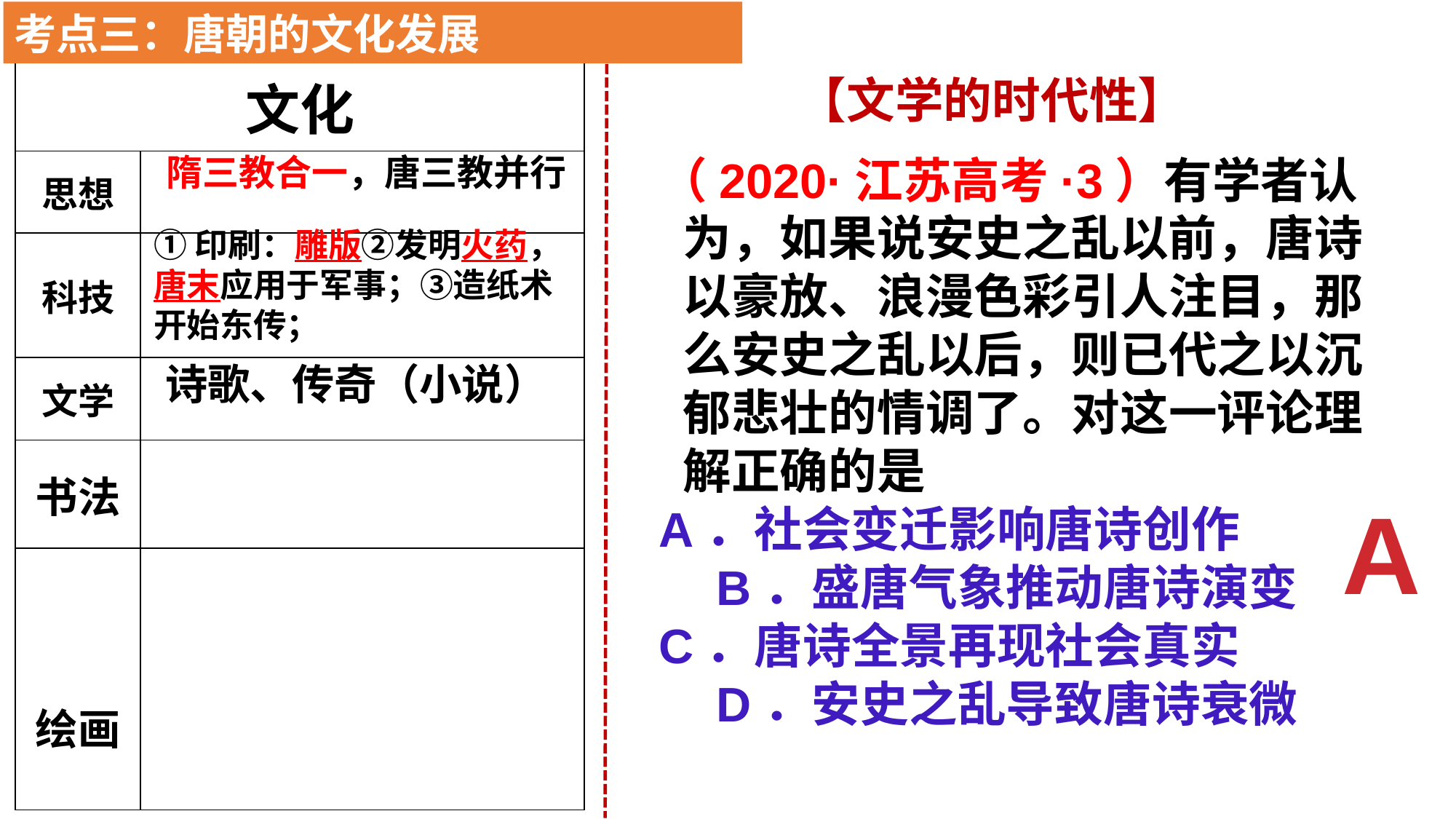

考点三：唐朝的文化发展
| 文化 |  |
| --- | --- |
| 思想 |  |
| 科技 |  |
| 文学 |  |
| 书法 |  |
| 绘画 |  |
【文学的时代性】
隋三教合一，唐三教并行
（2020·江苏高考·3）有学者认为，如果说安史之乱以前，唐诗以豪放、浪漫色彩引人注目，那么安史之乱以后，则已代之以沉郁悲壮的情调了。对这一评论理解正确的是
A．社会变迁影响唐诗创作                B．盛唐气象推动唐诗演变C．唐诗全景再现社会真实                D．安史之乱导致唐诗衰微
①印刷：雕版②发明火药，唐末应用于军事；③造纸术开始东传；
诗歌、传奇（小说）
A